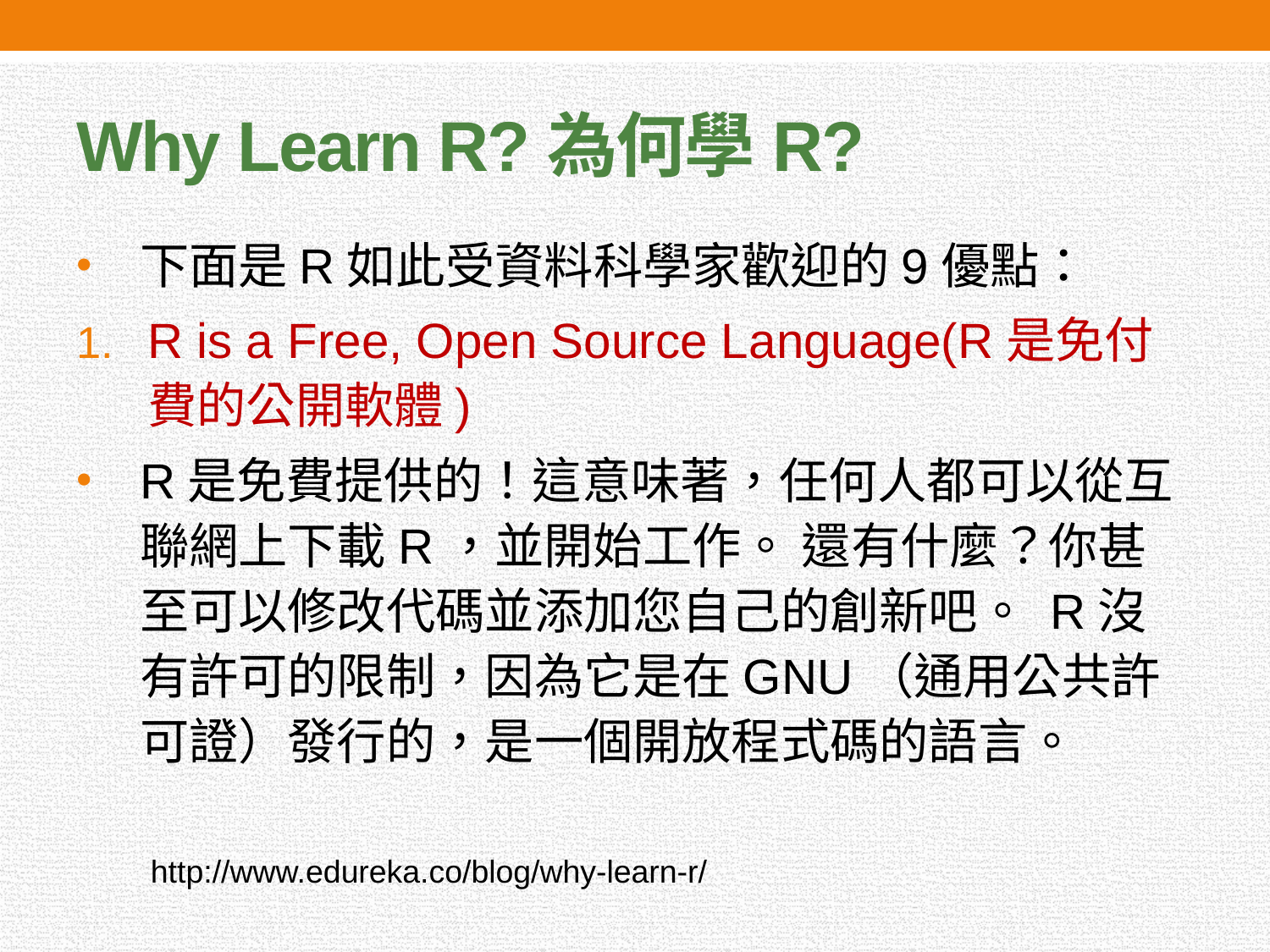

# Why Learn R?為何學R?
下面是R如此受資料科學家歡迎的9優點：
R is a Free, Open Source Language(R是免付費的公開軟體)
R是免費提供的！這意味著，任何人都可以從互聯網上下載R，並開始工作。 還有什麼？你甚至可以修改代碼並添加您自己的創新吧。 R沒有許可的限制，因為它是在GNU（通用公共許可證）發行的，是一個開放程式碼的語言。
http://www.edureka.co/blog/why-learn-r/